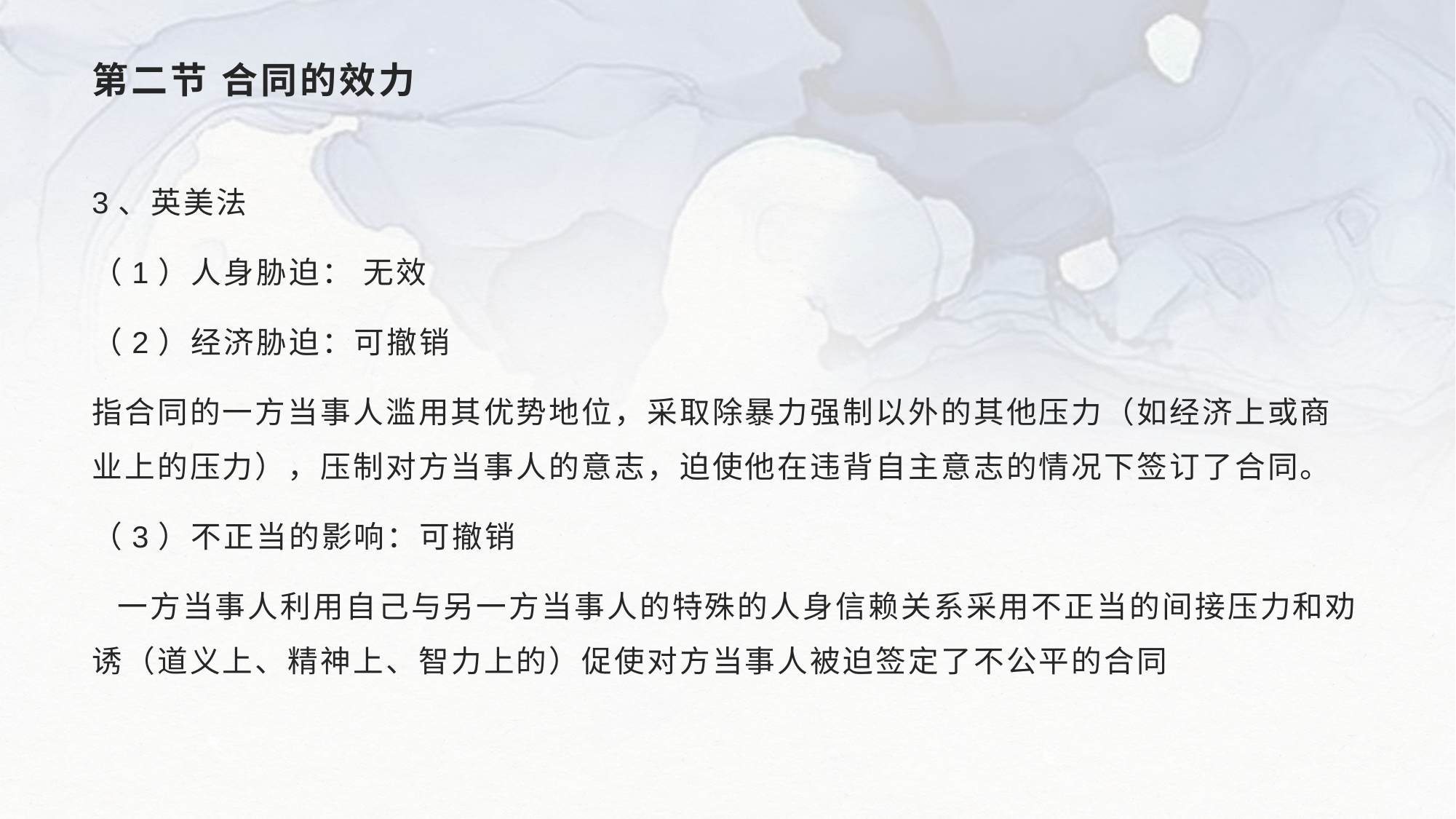

# 第二节 合同的效力

3、英美法
（1）人身胁迫： 无效
（2）经济胁迫：可撤销
指合同的一方当事人滥用其优势地位，采取除暴力强制以外的其他压力（如经济上或商业上的压力），压制对方当事人的意志，迫使他在违背自主意志的情况下签订了合同。
（3）不正当的影响：可撤销
  一方当事人利用自己与另一方当事人的特殊的人身信赖关系采用不正当的间接压力和劝诱（道义上、精神上、智力上的）促使对方当事人被迫签定了不公平的合同